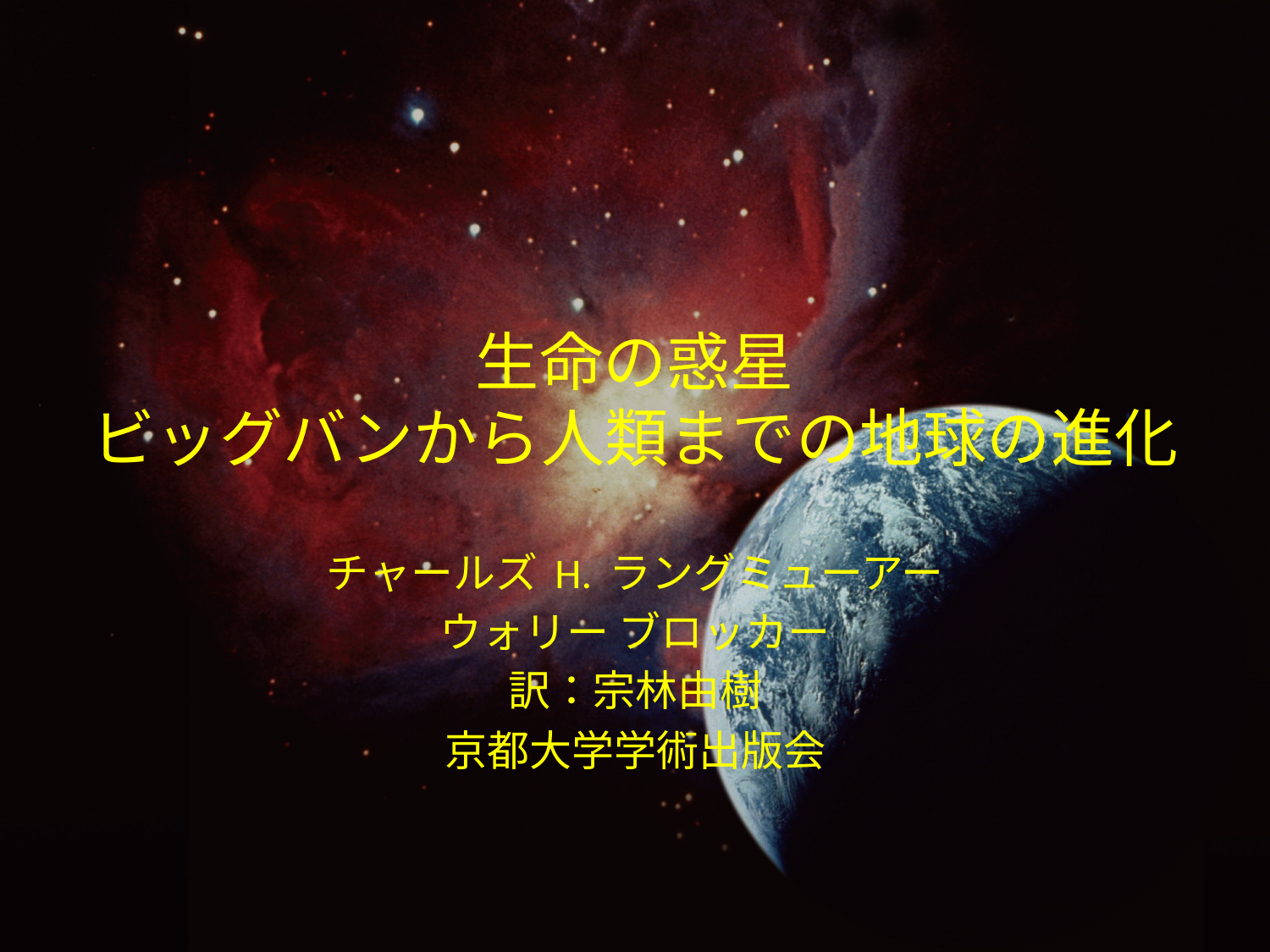

# 生命の惑星 ビッグバンから人類までの地球の進化
チャールズ H. ラングミューアー
ウォリー ブロッカー
訳：宗林由樹
京都大学学術出版会